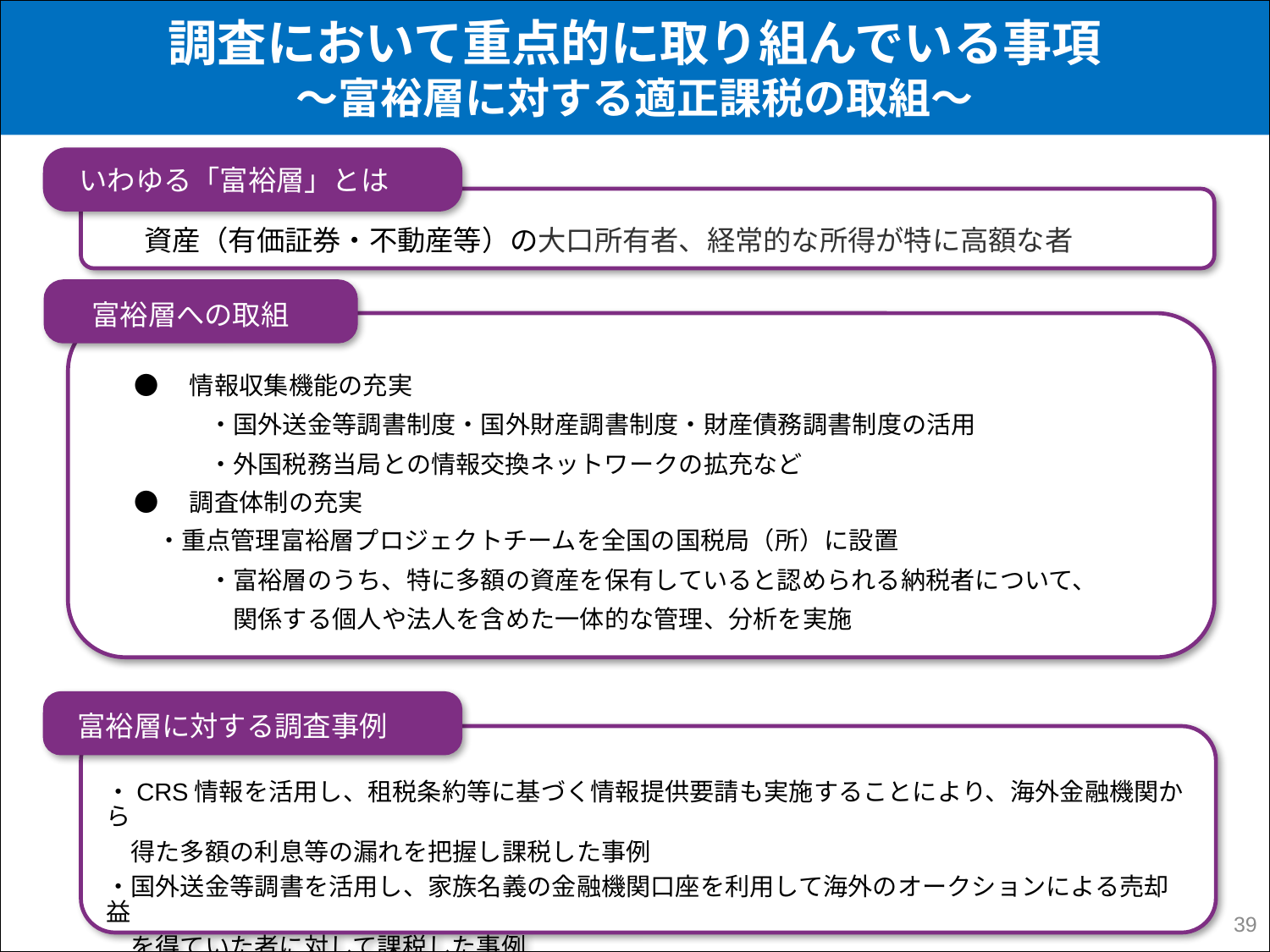

# 調査において重点的に取り組んでいる事項 ～富裕層に対する適正課税の取組～

　いわゆる「富裕層」とは
資産（有価証券・不動産等）の大口所有者、経常的な所得が特に高額な者
 　富裕層への取組
●　情報収集機能の充実
　　　・国外送金等調書制度・国外財産調書制度・財産債務調書制度の活用
　　　・外国税務当局との情報交換ネットワークの拡充など

●　調査体制の充実

   ・重点管理富裕層プロジェクトチームを全国の国税局（所）に設置
　　　・富裕層のうち、特に多額の資産を保有していると認められる納税者について、
　　　　関係する個人や法人を含めた一体的な管理、分析を実施

　富裕層に対する調査事例
・CRS情報を活用し、租税条約等に基づく情報提供要請も実施することにより、海外金融機関から
　得た多額の利息等の漏れを把握し課税した事例
・国外送金等調書を活用し、家族名義の金融機関口座を利用して海外のオークションによる売却益
　を得ていた者に対して課税した事例
39